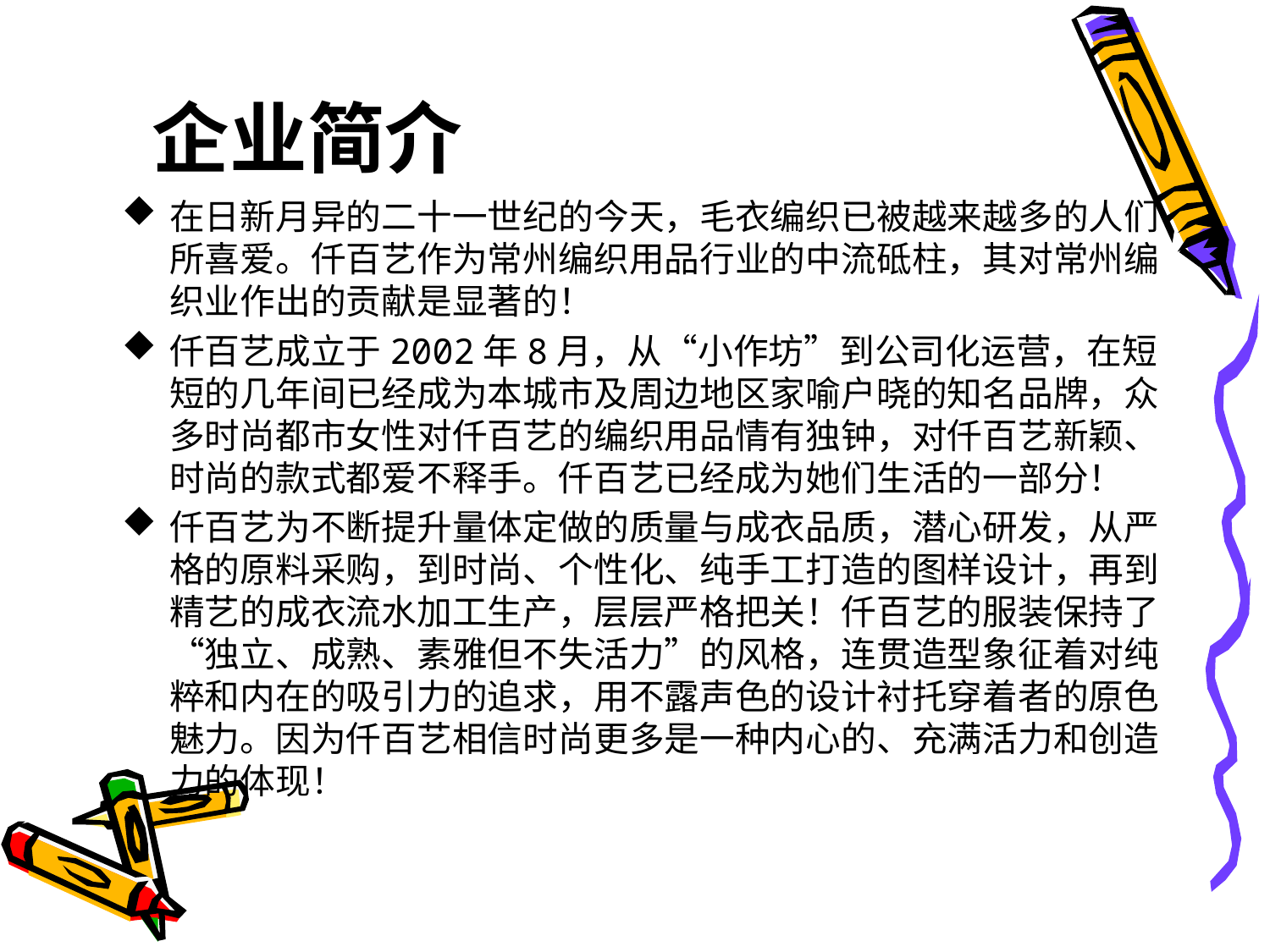

# 企业简介
在日新月异的二十一世纪的今天，毛衣编织已被越来越多的人们所喜爱。仟百艺作为常州编织用品行业的中流砥柱，其对常州编织业作出的贡献是显著的！
仟百艺成立于2002年8月，从“小作坊”到公司化运营，在短短的几年间已经成为本城市及周边地区家喻户晓的知名品牌，众多时尚都市女性对仟百艺的编织用品情有独钟，对仟百艺新颖、时尚的款式都爱不释手。仟百艺已经成为她们生活的一部分！
仟百艺为不断提升量体定做的质量与成衣品质，潜心研发，从严格的原料采购，到时尚、个性化、纯手工打造的图样设计，再到精艺的成衣流水加工生产，层层严格把关！仟百艺的服装保持了“独立、成熟、素雅但不失活力”的风格，连贯造型象征着对纯粹和内在的吸引力的追求，用不露声色的设计衬托穿着者的原色魅力。因为仟百艺相信时尚更多是一种内心的、充满活力和创造力的体现！